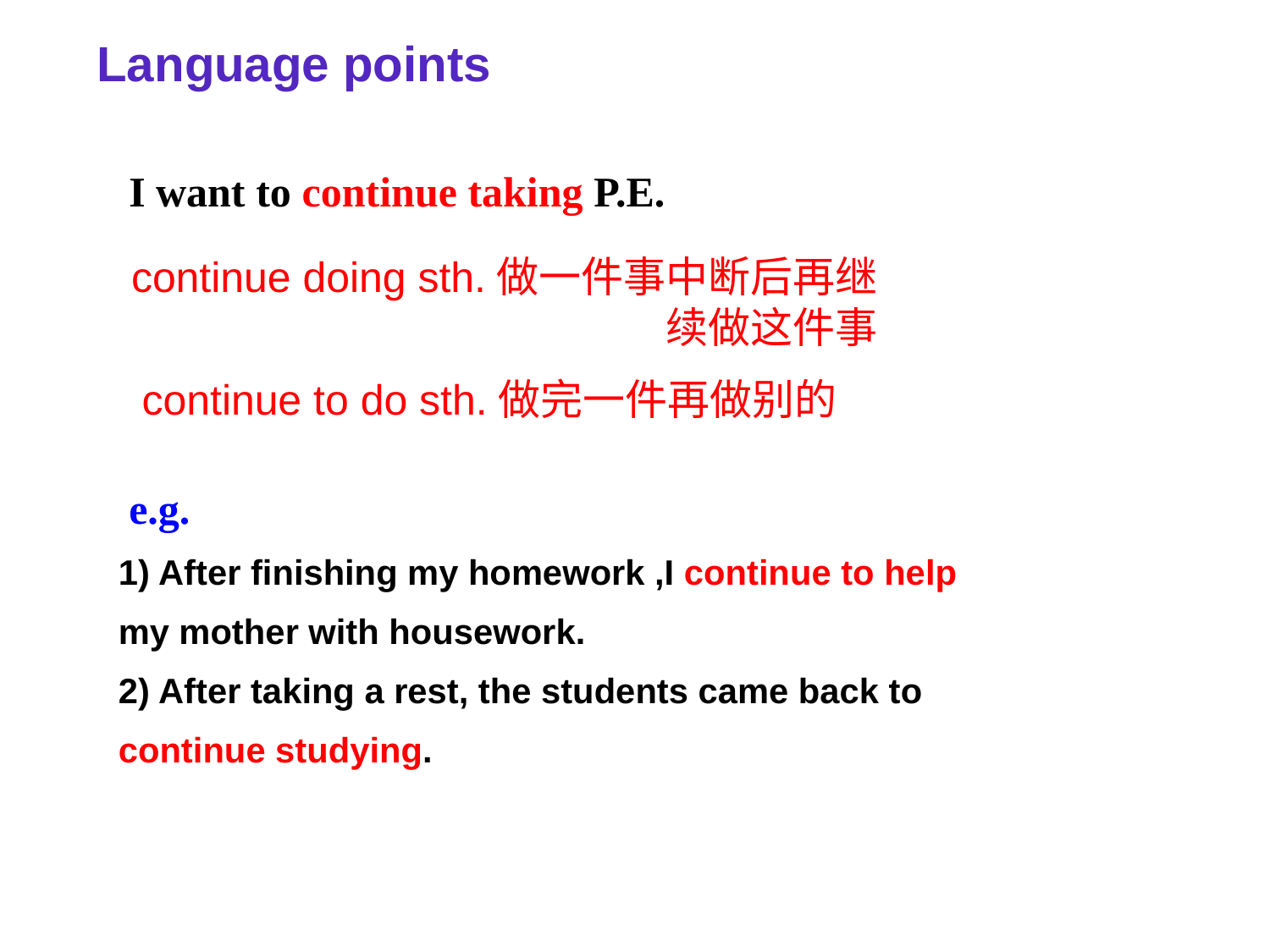

Language points
    I want to continue taking P.E.
continue doing sth.做一件事中断后再继  续做这件事
  continue to do sth.做完一件再做别的
 e.g.
1) After finishing my homework ,I continue to help my mother with housework.
2) After taking a rest, the students came back to continue studying.